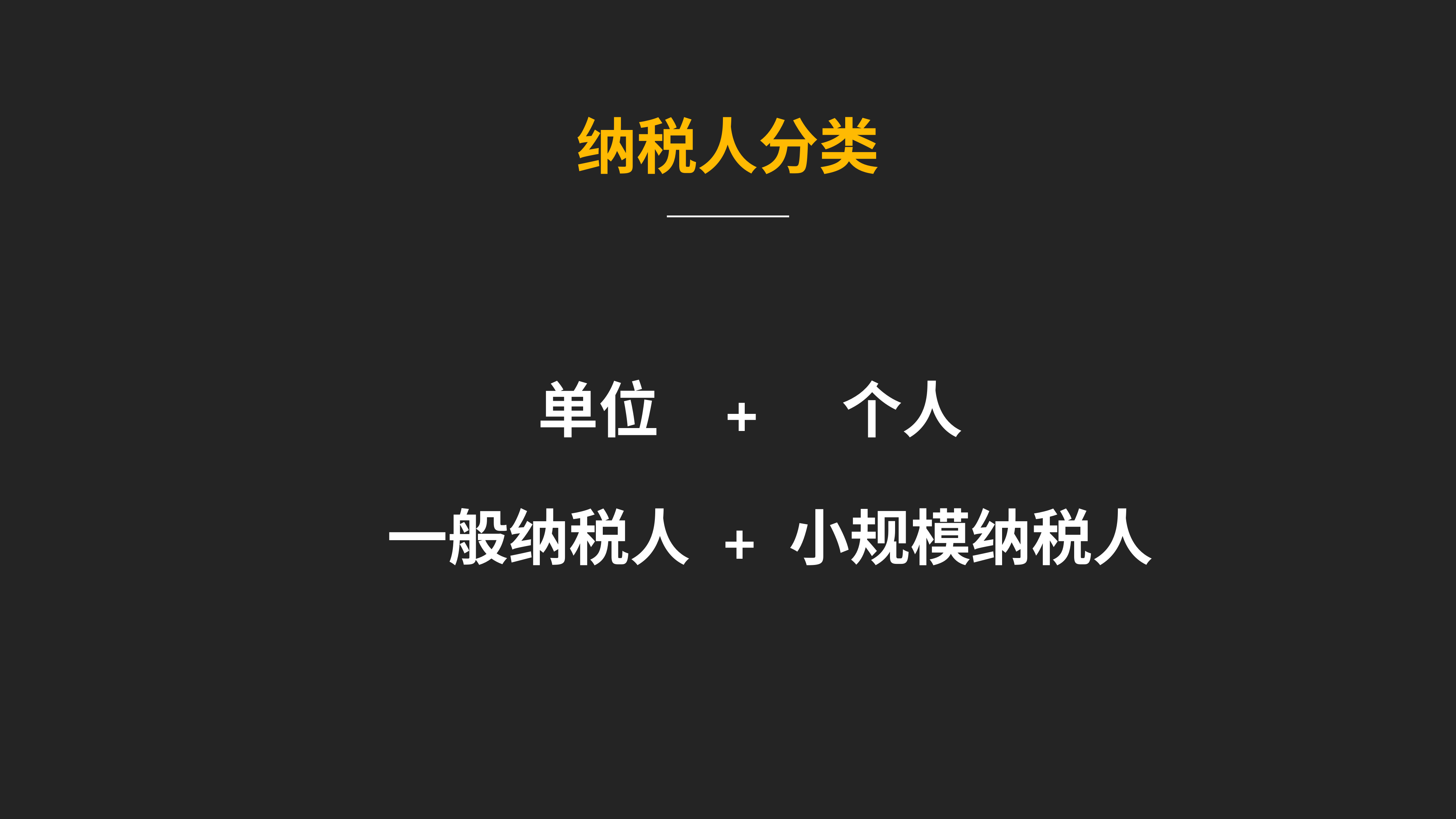

纳税人分类

单位   +    个人
一般纳税人 + 小规模纳税人